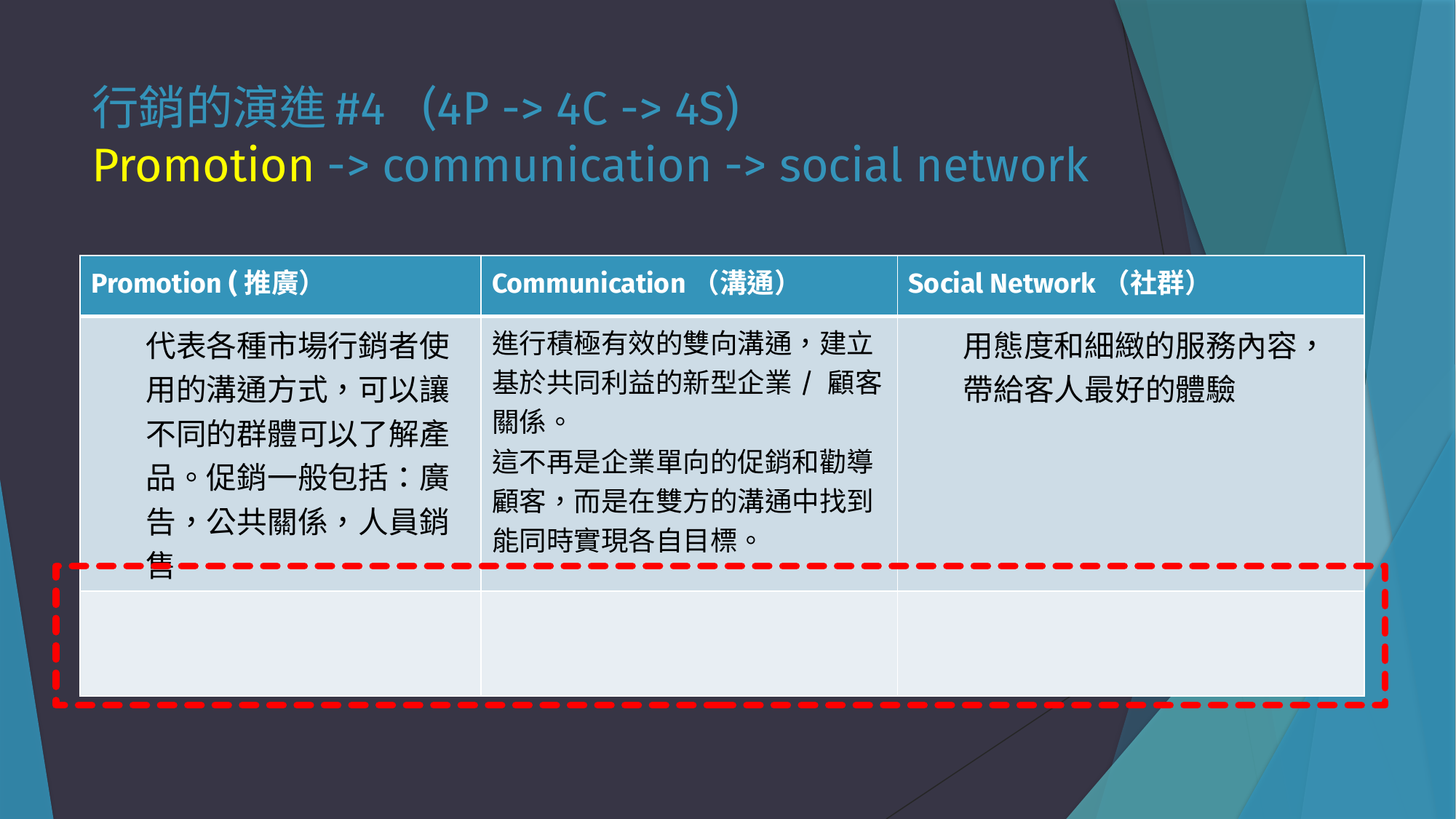

# 行銷的演進#4   (4P -> 4C -> 4S) Promotion -> communication -> social network
| Promotion (推廣） | Communication（溝通） | Social Network（社群） |
| --- | --- | --- |
| 代表各種市場行銷者使用的溝通方式，可以讓不同的群體可以了解產品。促銷一般包括：廣告，公共關係，人員銷售 | 進行積極有效的雙向溝通，建立基於共同利益的新型企業/ 顧客關係。 這不再是企業單向的促銷和勸導顧客，而是在雙方的溝通中找到能同時實現各自目標。 | 用態度和細緻的服務內容，帶給客人最好的體驗 |
|  |  |  |